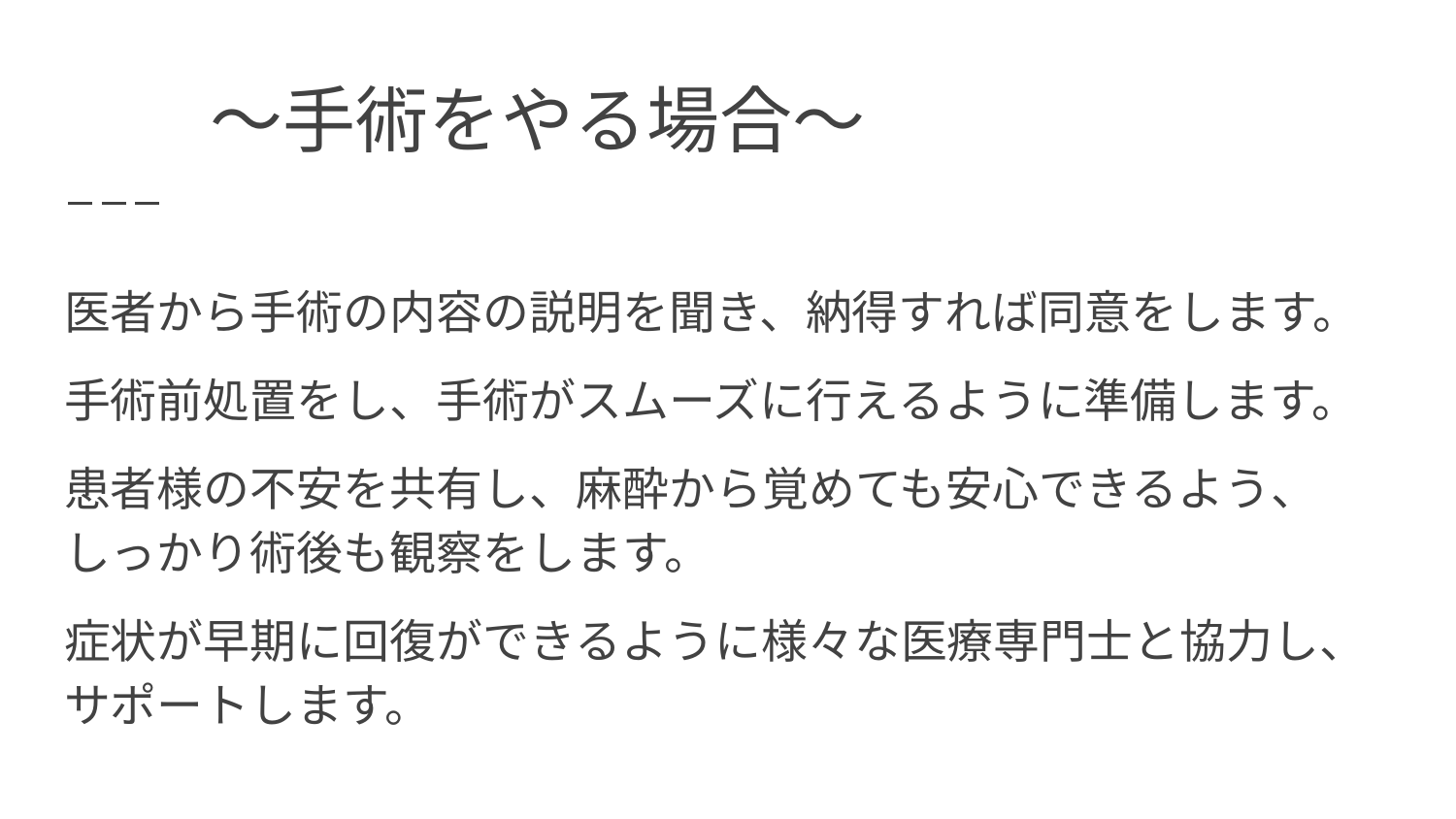

# 〜手術をやる場合〜
医者から手術の内容の説明を聞き、納得すれば同意をします。
手術前処置をし、手術がスムーズに行えるように準備します。
患者様の不安を共有し、麻酔から覚めても安心できるよう、しっかり術後も観察をします。
症状が早期に回復ができるように様々な医療専門士と協力し、サポートします。